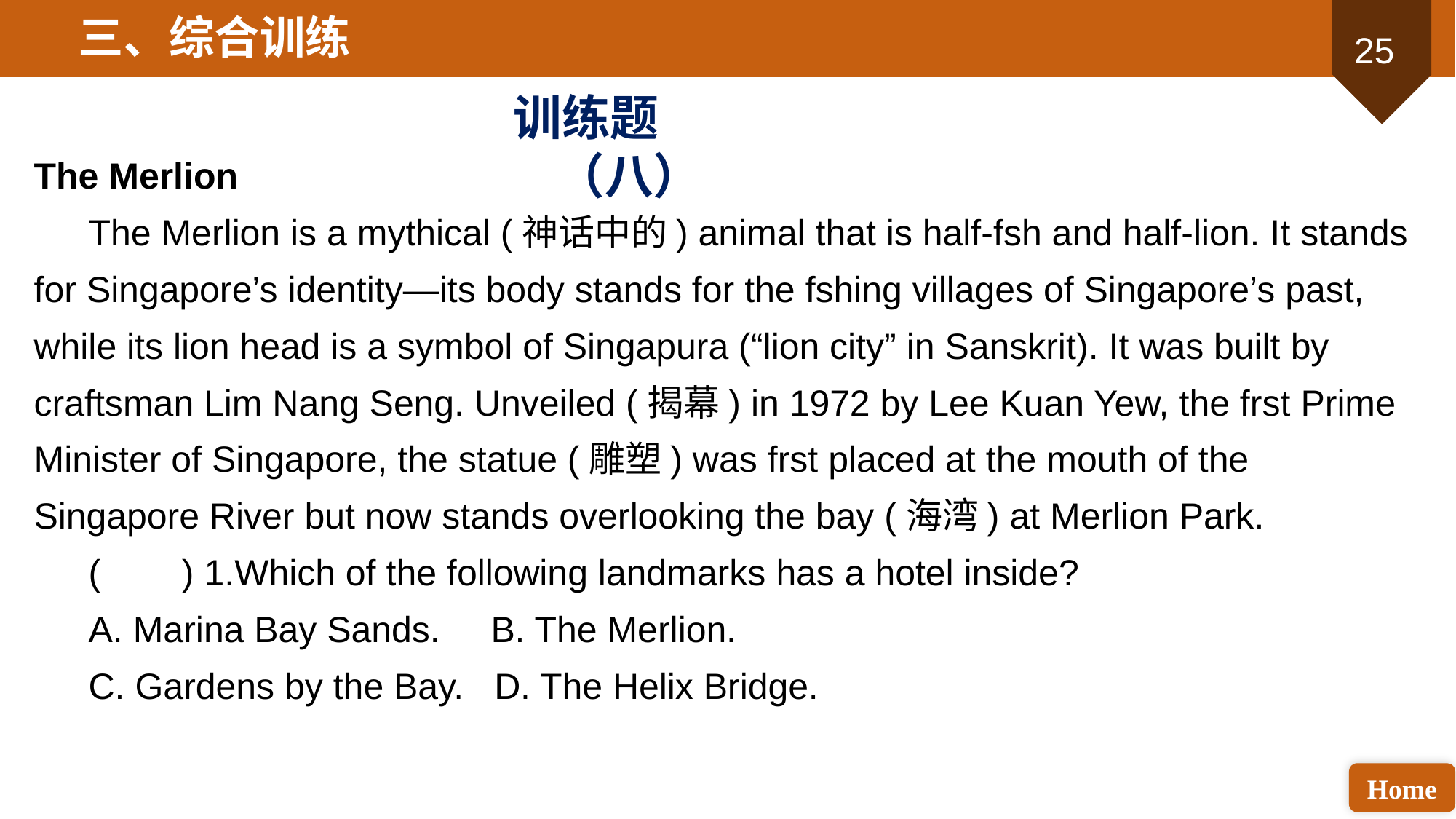

三、综合训练
训练题（八）
The Merlion
The Merlion is a mythical (神话中的) animal that is half-fsh and half-lion. It stands for Singapore’s identity—its body stands for the fshing villages of Singapore’s past, while its lion head is a symbol of Singapura (“lion city” in Sanskrit). It was built by craftsman Lim Nang Seng. Unveiled (揭幕) in 1972 by Lee Kuan Yew, the frst Prime Minister of Singapore, the statue (雕塑) was frst placed at the mouth of the Singapore River but now stands overlooking the bay (海湾) at Merlion Park.
(        ) 1.Which of the following landmarks has a hotel inside?
A. Marina Bay Sands.     B. The Merlion.
C. Gardens by the Bay.   D. The Helix Bridge.